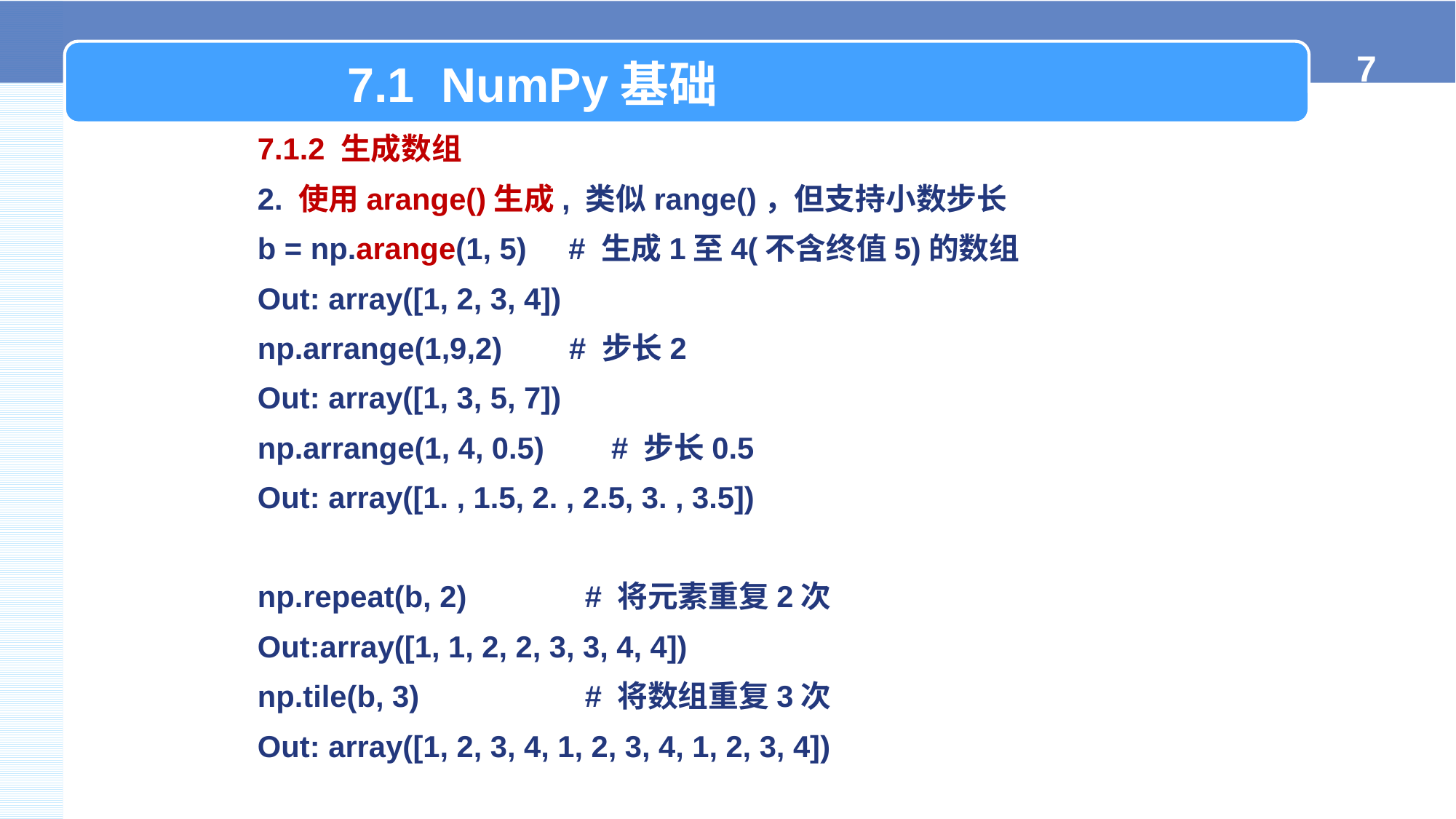

7.1  NumPy基础
7.1.2 生成数组
2. 使用arange()生成, 类似range()，但支持小数步长
b = np.arange(1, 5)     # 生成1至4(不含终值5)的数组
Out: array([1, 2, 3, 4])
np.arrange(1,9,2)        # 步长2
Out: array([1, 3, 5, 7])
np.arrange(1, 4, 0.5)        # 步长0.5
Out: array([1. , 1.5, 2. , 2.5, 3. , 3.5])

np.repeat(b, 2)    	# 将元素重复2次
Out:array([1, 1, 2, 2, 3, 3, 4, 4])
np.tile(b, 3)  		# 将数组重复3次
Out: array([1, 2, 3, 4, 1, 2, 3, 4, 1, 2, 3, 4])